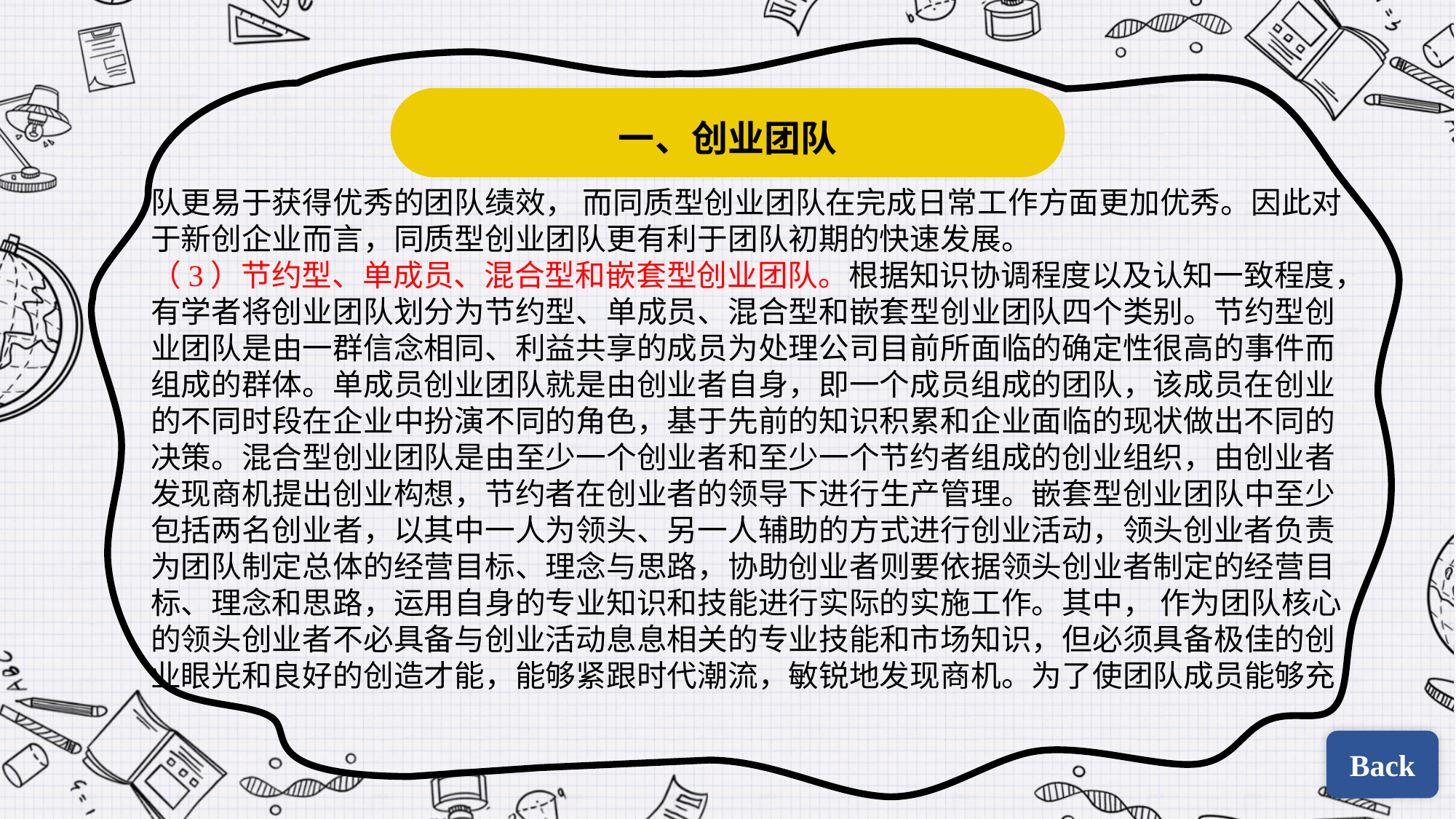

一、创业团队
队更易于获得优秀的团队绩效， 而同质型创业团队在完成日常工作方面更加优秀。因此对于新创企业而言，同质型创业团队更有利于团队初期的快速发展。
（3）节约型、单成员、混合型和嵌套型创业团队。根据知识协调程度以及认知一致程度，有学者将创业团队划分为节约型、单成员、混合型和嵌套型创业团队四个类别。节约型创业团队是由一群信念相同、利益共享的成员为处理公司目前所面临的确定性很高的事件而组成的群体。单成员创业团队就是由创业者自身，即一个成员组成的团队，该成员在创业的不同时段在企业中扮演不同的角色，基于先前的知识积累和企业面临的现状做出不同的决策。混合型创业团队是由至少一个创业者和至少一个节约者组成的创业组织，由创业者发现商机提出创业构想，节约者在创业者的领导下进行生产管理。嵌套型创业团队中至少包括两名创业者，以其中一人为领头、另一人辅助的方式进行创业活动，领头创业者负责为团队制定总体的经营目标、理念与思路，协助创业者则要依据领头创业者制定的经营目标、理念和思路，运用自身的专业知识和技能进行实际的实施工作。其中， 作为团队核心的领头创业者不必具备与创业活动息息相关的专业技能和市场知识，但必须具备极佳的创业眼光和良好的创造才能，能够紧跟时代潮流，敏锐地发现商机。为了使团队成员能够充

Back